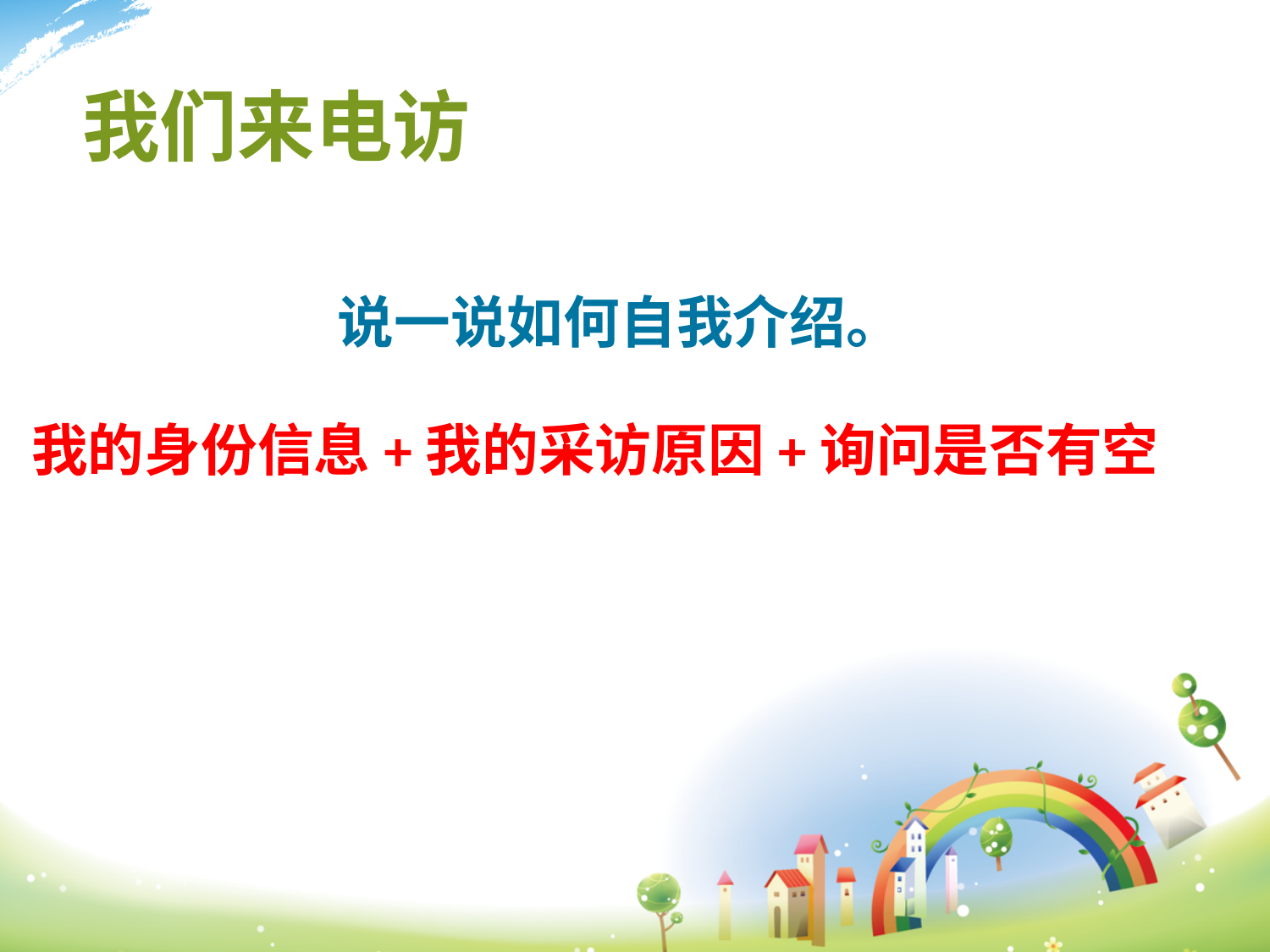

我们来电访

说一说如何自我介绍。

我的身份信息+我的采访原因+询问是否有空